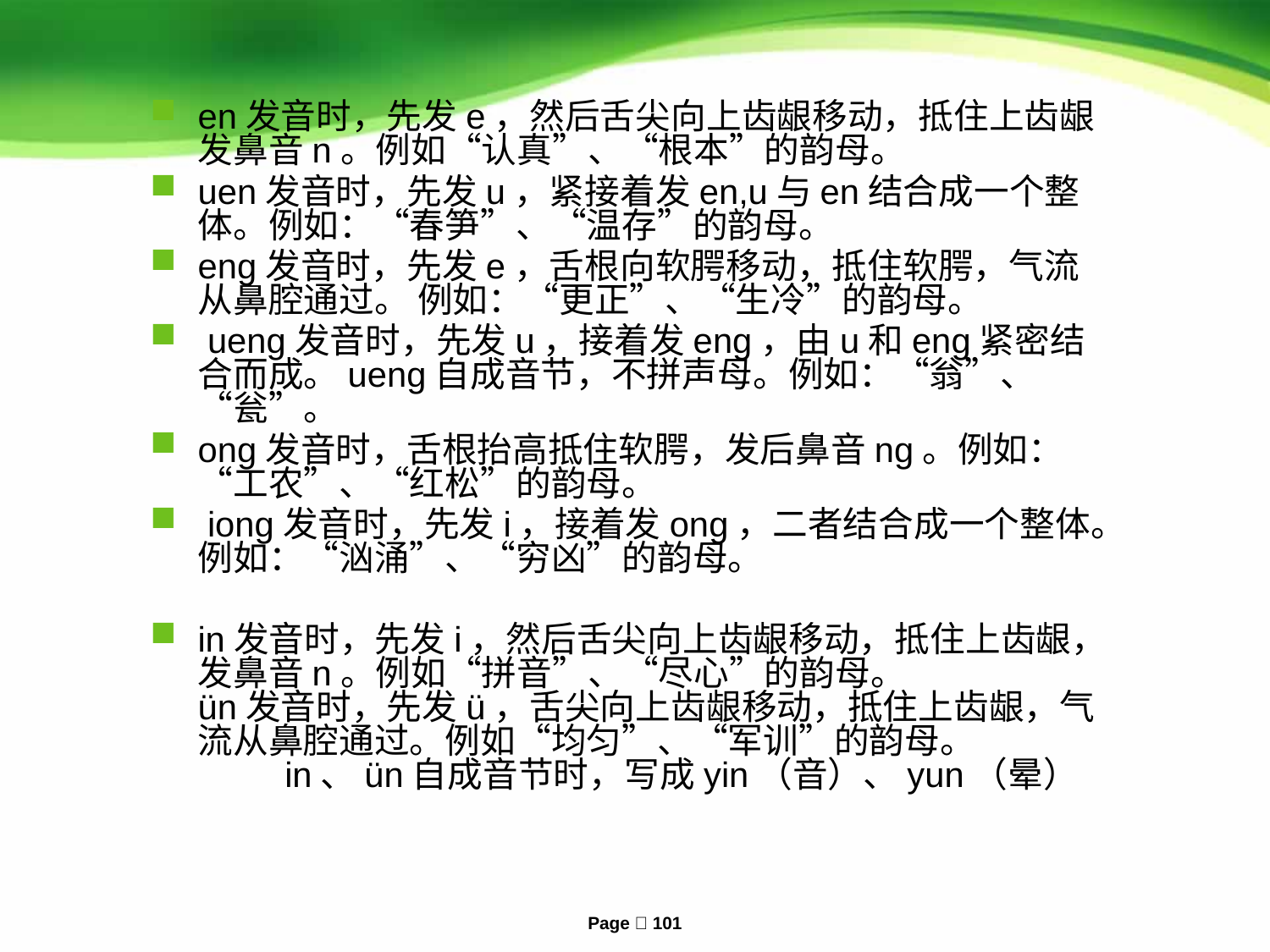

en发音时，先发e，然后舌尖向上齿龈移动，抵住上齿龈发鼻音n。例如“认真”、“根本”的韵母。
uen发音时，先发u，紧接着发en,u与en结合成一个整体。例如：“春笋”、“温存”的韵母。
eng发音时，先发e，舌根向软腭移动，抵住软腭，气流从鼻腔通过。 例如：“更正”、“生冷”的韵母。
 ueng发音时，先发u，接着发eng，由u和eng紧密结合而成。ueng自成音节，不拼声母。例如：“翁”、“瓮”。
ong发音时，舌根抬高抵住软腭，发后鼻音ng。例如：“工农”、“红松”的韵母。
 iong发音时，先发i，接着发ong，二者结合成一个整体。例如：“汹涌”、“穷凶”的韵母。

in发音时，先发i，然后舌尖向上齿龈移动，抵住上齿龈，发鼻音n。例如“拼音”、“尽心”的韵母。
ün发音时，先发ü，舌尖向上齿龈移动，抵住上齿龈，气流从鼻腔通过。例如“均匀”、“军训”的韵母。
　　 in、ün自成音节时，写成yin（音）、yun（晕）